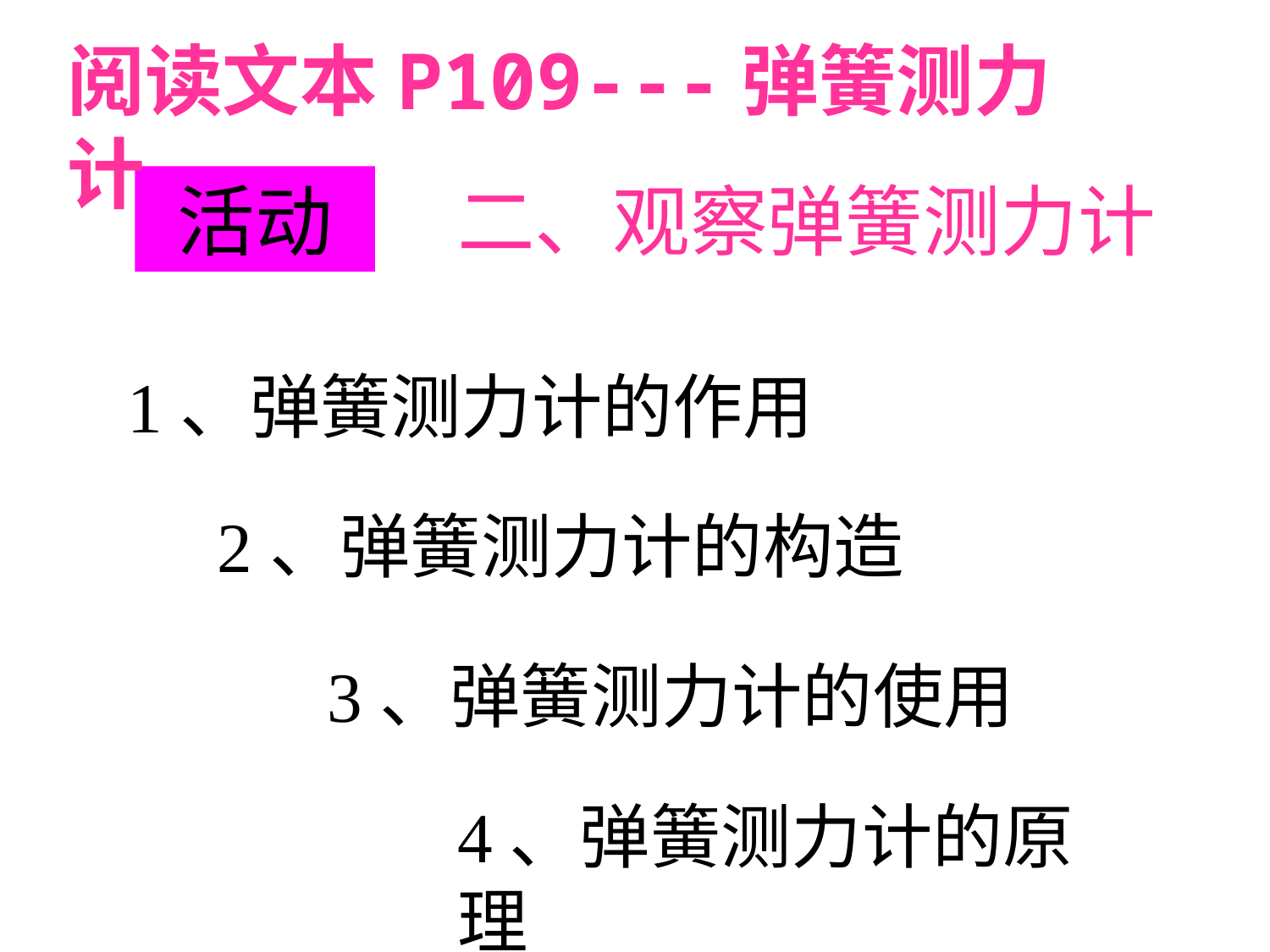

阅读文本P109---弹簧测力计
活动
二、观察弹簧测力计
1、弹簧测力计的作用
2、弹簧测力计的构造
3、弹簧测力计的使用
4、弹簧测力计的原理